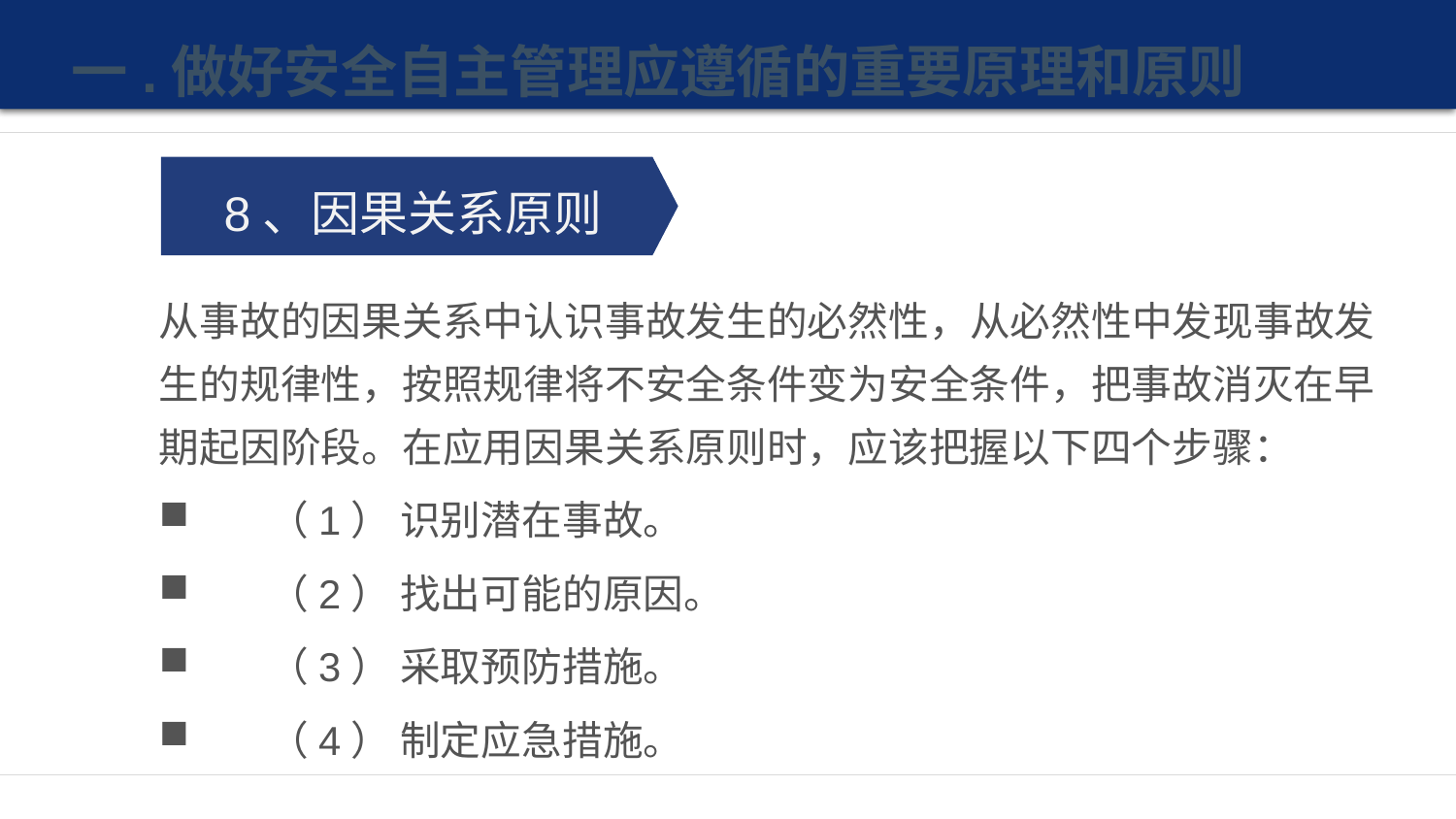

一.做好安全自主管理应遵循的重要原理和原则
8、因果关系原则
从事故的因果关系中认识事故发生的必然性，从必然性中发现事故发生的规律性，按照规律将不安全条件变为安全条件，把事故消灭在早期起因阶段。在应用因果关系原则时，应该把握以下四个步骤：
      （1） 识别潜在事故。
      （2） 找出可能的原因。
      （3） 采取预防措施。
      （4） 制定应急措施。